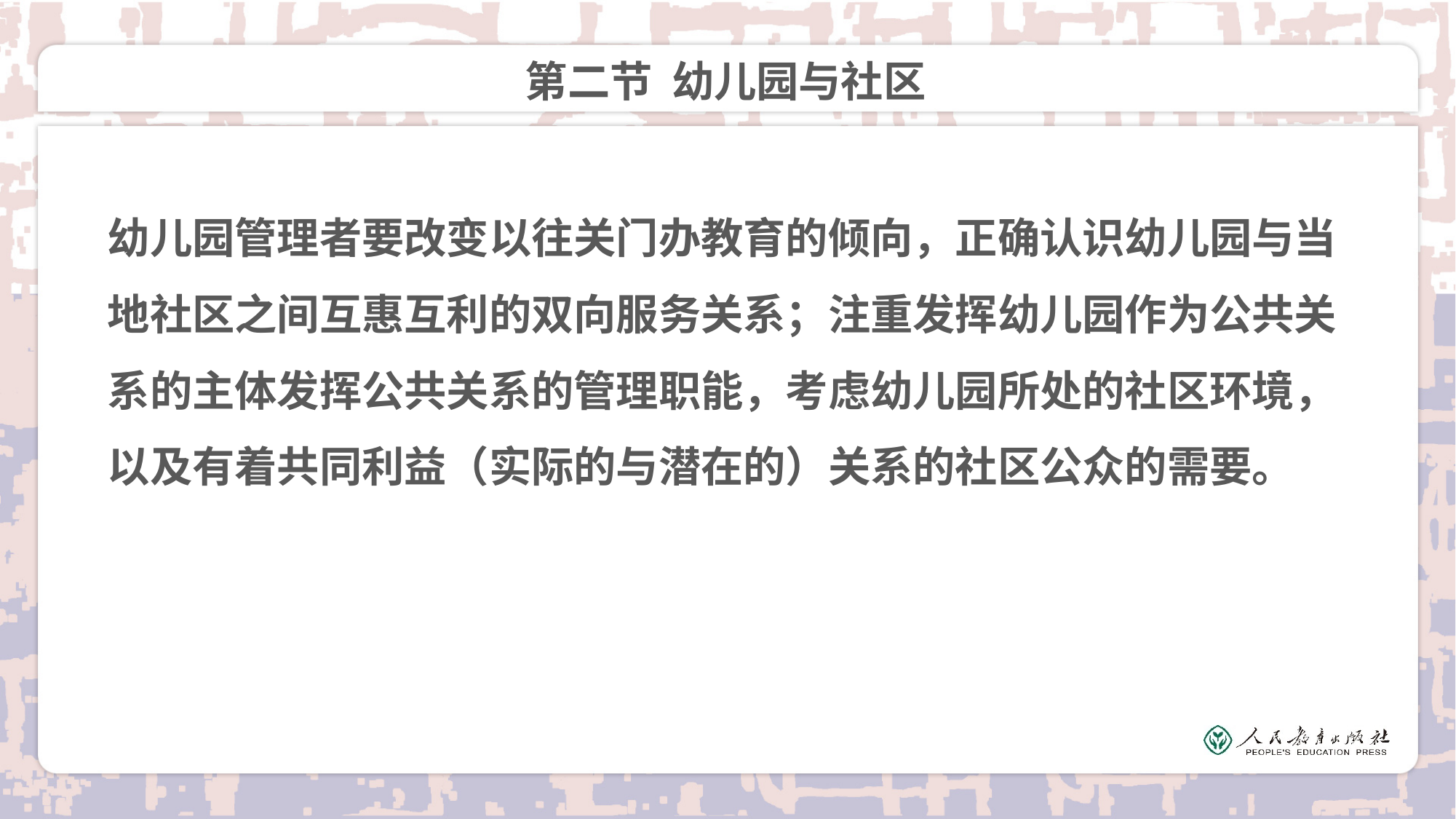

# 第二节  幼儿园与社区
幼儿园管理者要改变以往关门办教育的倾向，正确认识幼儿园与当地社区之间互惠互利的双向服务关系；注重发挥幼儿园作为公共关系的主体发挥公共关系的管理职能，考虑幼儿园所处的社区环境，以及有着共同利益（实际的与潜在的）关系的社区公众的需要。